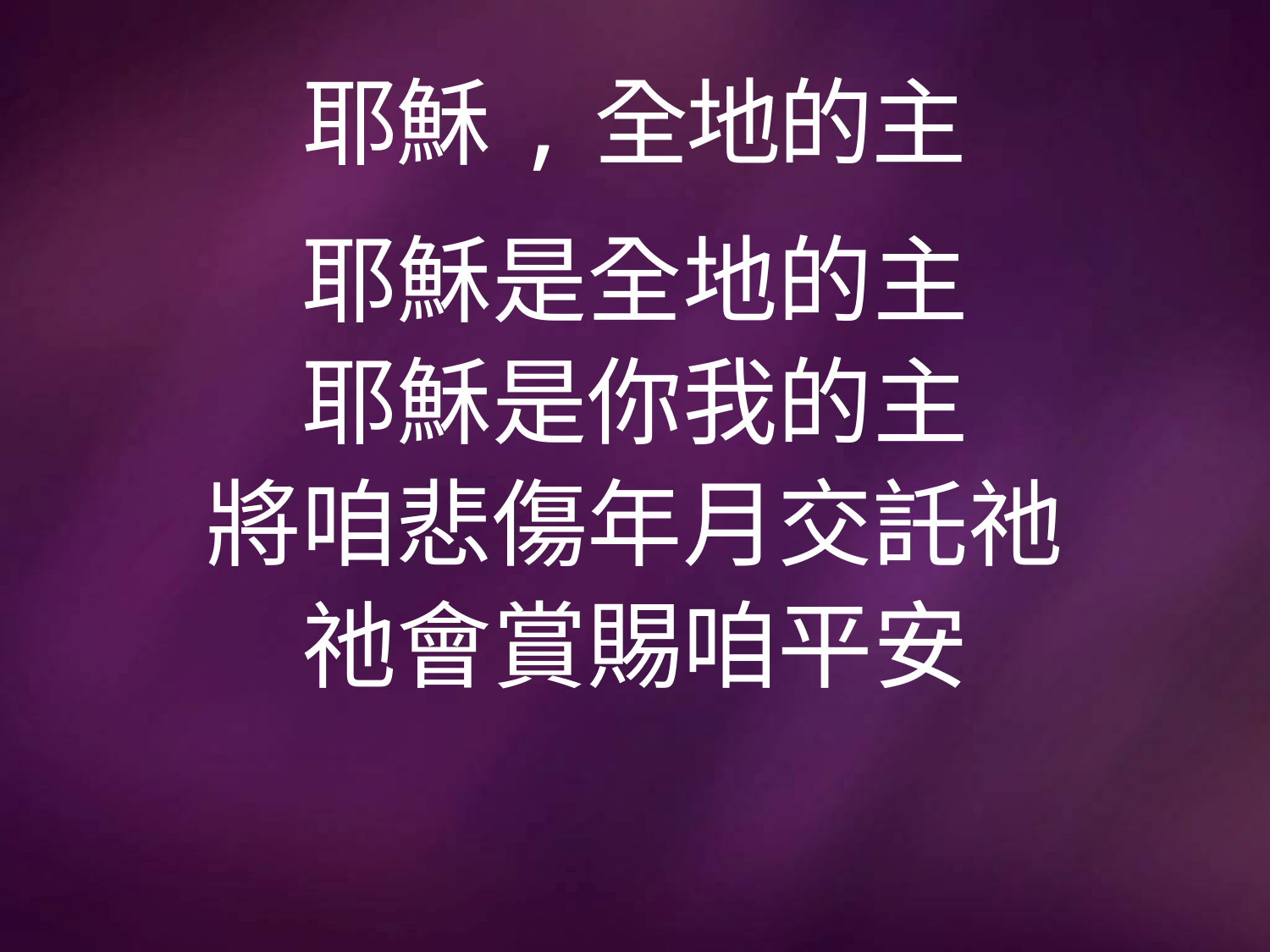

# 耶穌,全地的主
耶穌是全地的主
耶穌是你我的主
將咱悲傷年月交託祂
祂會賞賜咱平安